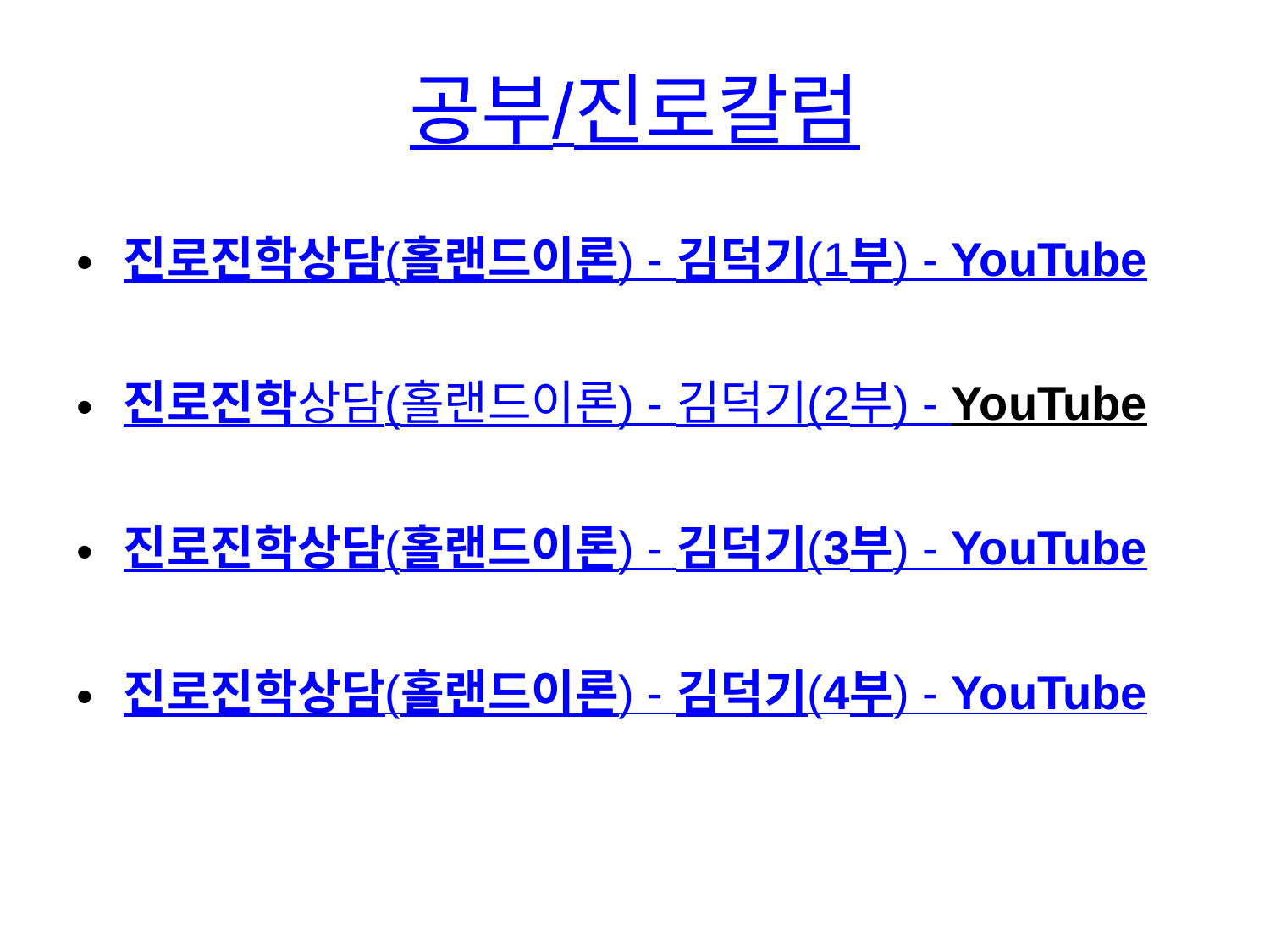

# 공부/진로칼럼
진로진학상담(홀랜드이론) - 김덕기(1부) - YouTube

진로진학상담(홀랜드이론) - 김덕기(2부) - YouTube

진로진학상담(홀랜드이론) - 김덕기(3부) - YouTube

진로진학상담(홀랜드이론) - 김덕기(4부) - YouTube